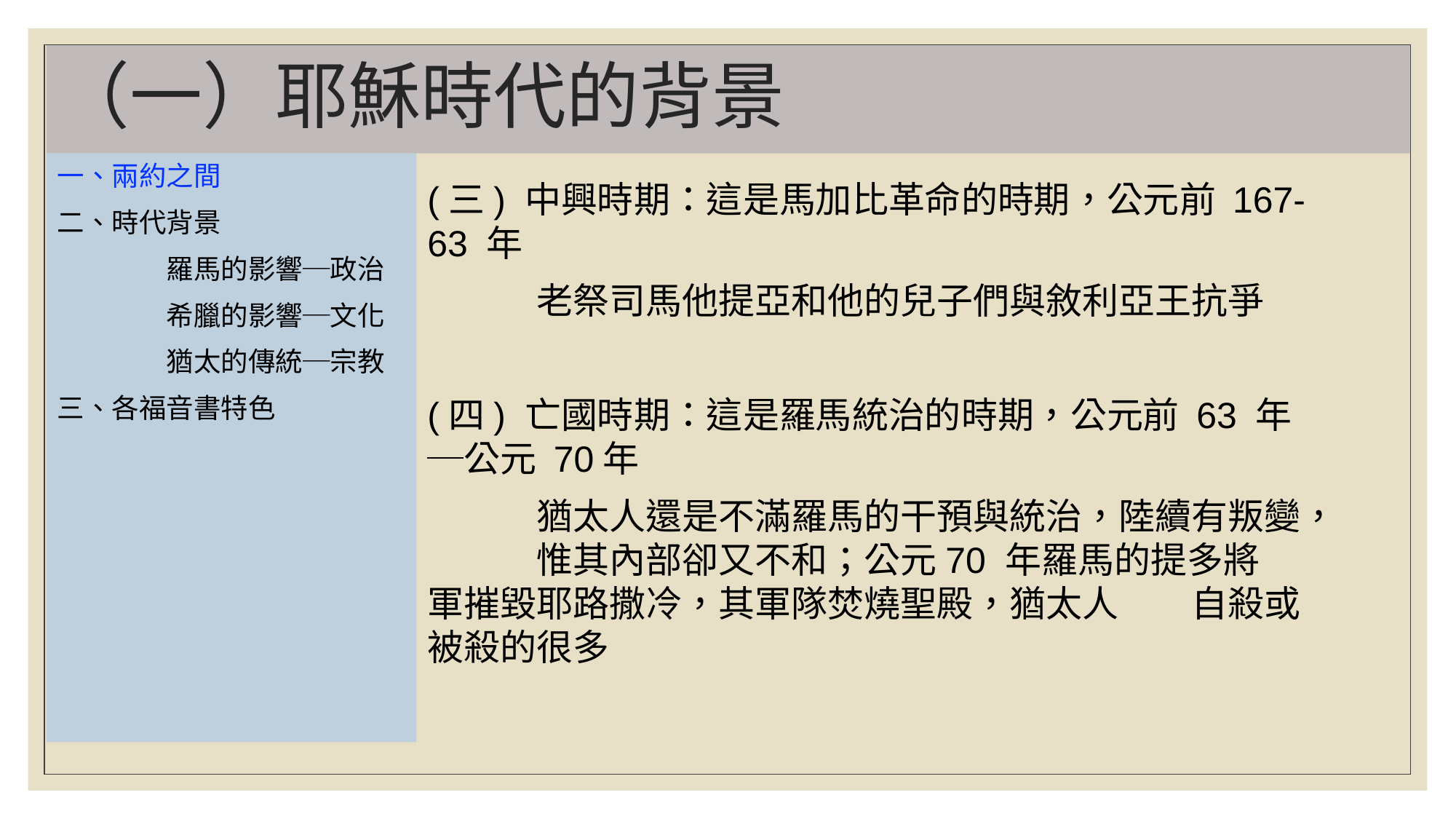

# （一）耶穌時代的背景
一、兩約之間
二、時代背景
	羅馬的影響─政治
	希臘的影響─文化
	猶太的傳統─宗教
三、各福音書特色

(三) 中興時期：這是馬加比革命的時期，公元前 167-63 年
	老祭司馬他提亞和他的兒子們與敘利亞王抗爭

(四) 亡國時期：這是羅馬統治的時期，公元前 63 年─公元 70年
	猶太人還是不滿羅馬的干預與統治，陸續有叛變，	惟其內部卻又不和；公元70 年羅馬的提多將	軍摧毀耶路撒冷，其軍隊焚燒聖殿，猶太人	自殺或被殺的很多